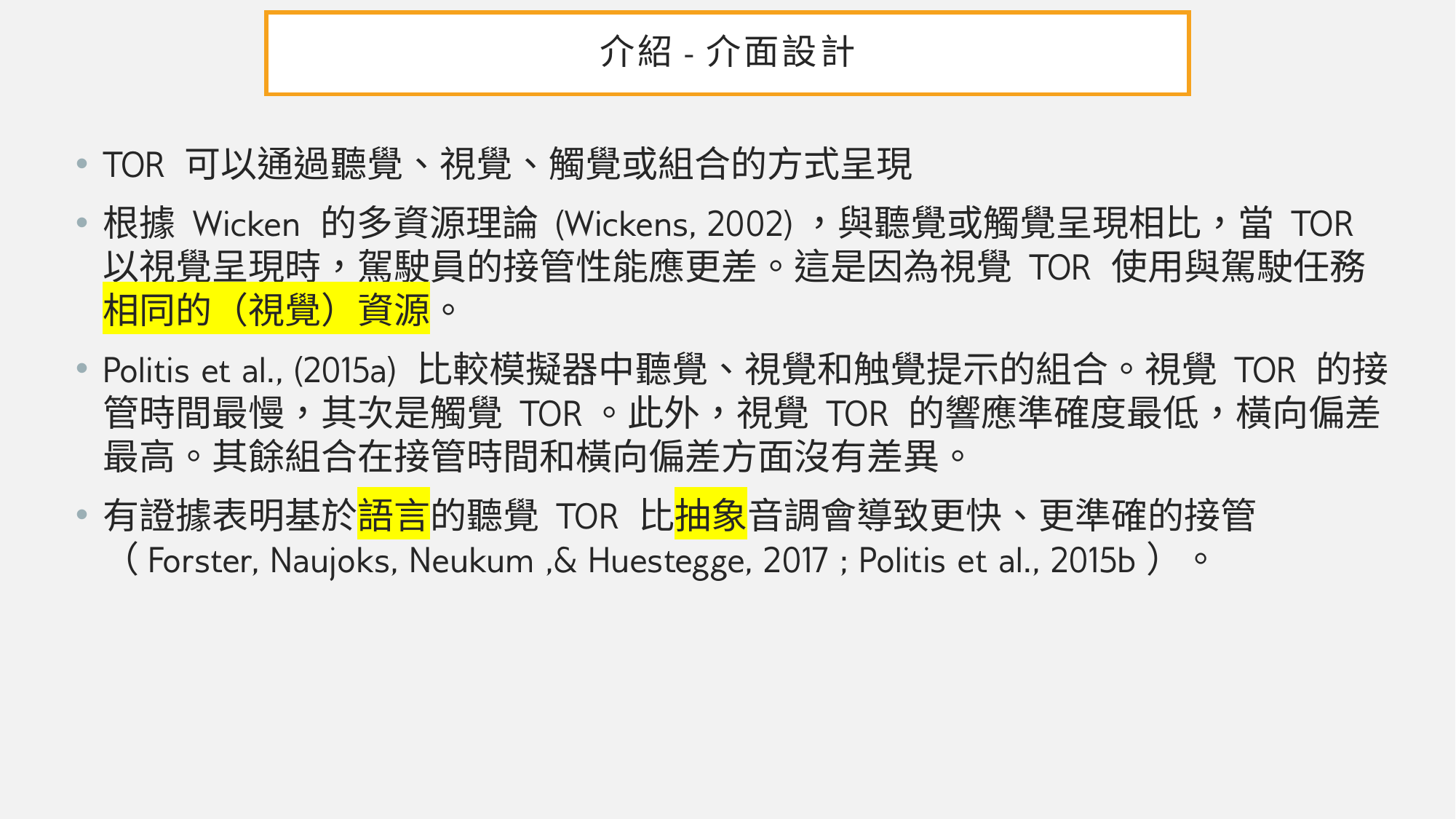

# 介紹-介面設計
TOR 可以通過聽覺、視覺、觸覺或組合的方式呈現
根據 Wicken 的多資源理論 (Wickens, 2002)，與聽覺或觸覺呈現相比，當 TOR 以視覺呈現時，駕駛員的接管性能應更差。這是因為視覺 TOR 使用與駕駛任務相同的（視覺）資源。
Politis et al., (2015a) 比較模擬器中聽覺、視覺和触覺提示的組合。視覺 TOR 的接管時間最慢，其次是觸覺 TOR。此外，視覺 TOR 的響應準確度最低，橫向偏差最高。其餘組合在接管時間和橫向偏差方面沒有差異。
有證據表明基於語言的聽覺 TOR 比抽象音調會導致更快、更準確的接管（Forster, Naujoks, Neukum ,& Huestegge, 2017 ; Politis et al., 2015b）。